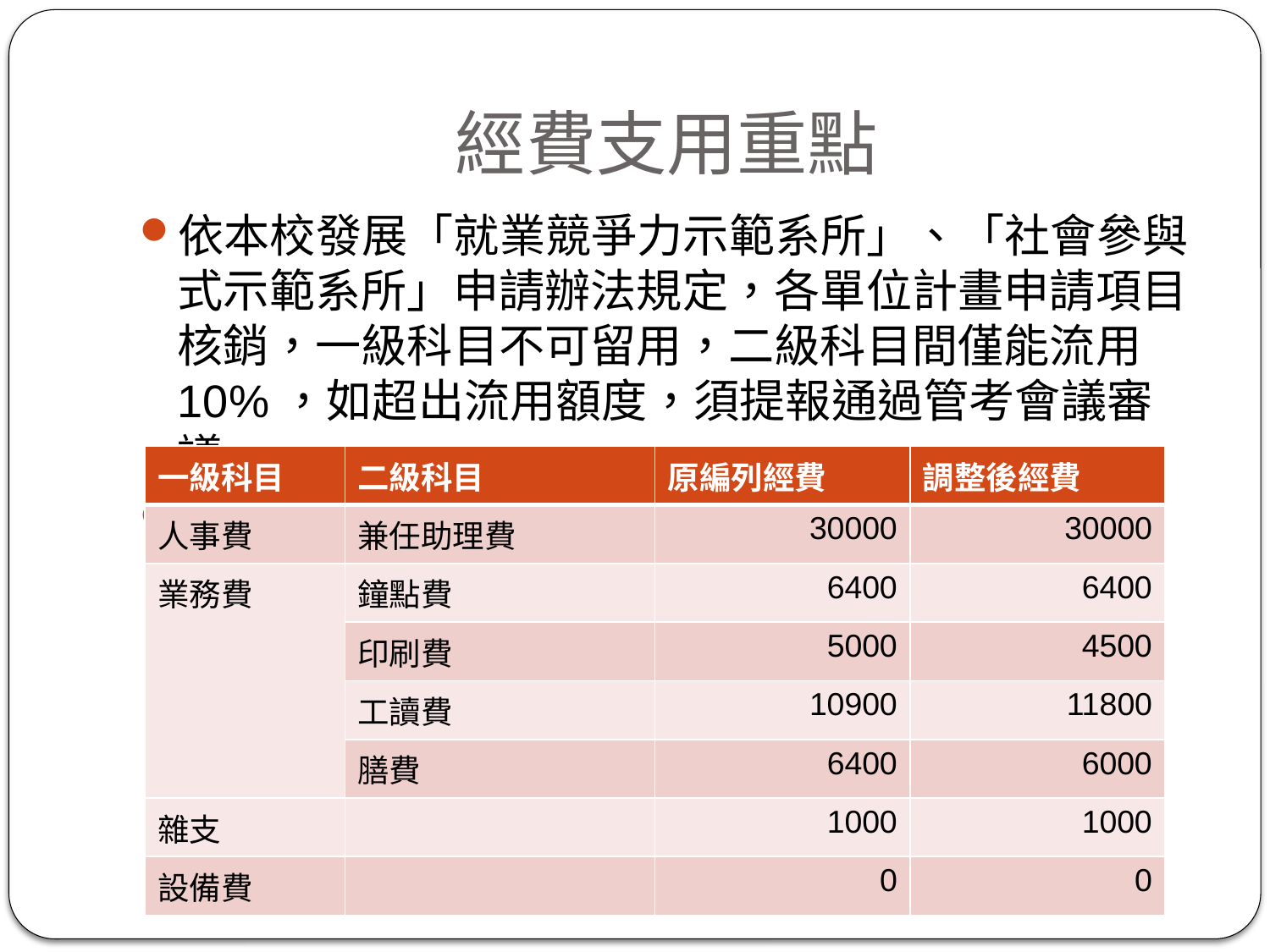

# 經費支用重點
依本校發展「就業競爭力示範系所」、「社會參與式示範系所」申請辦法規定，各單位計畫申請項目核銷，一級科目不可留用，二級科目間僅能流用10%，如超出流用額度，須提報通過管考會議審議
例如:

| 一級科目 | 二級科目 | 原編列經費 | 調整後經費 |
| --- | --- | --- | --- |
| 人事費 | 兼任助理費 | 30000 | 30000 |
| 業務費 | 鐘點費 | 6400 | 6400 |
|  | 印刷費 | 5000 | 4500 |
|  | 工讀費 | 10900 | 11800 |
|  | 膳費 | 6400 | 6000 |
| 雜支 |  | 1000 | 1000 |
| 設備費 |  | 0 | 0 |